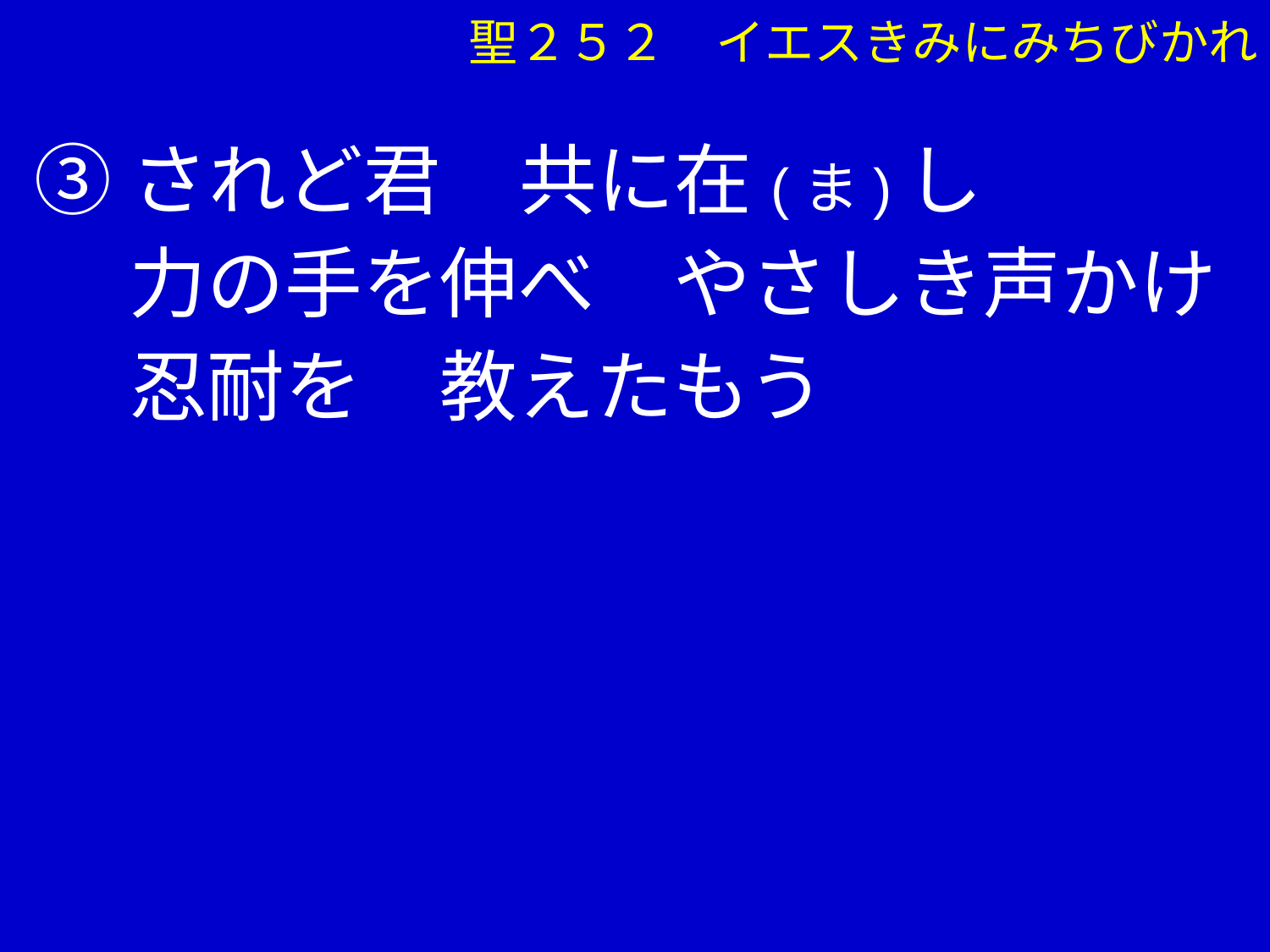

聖２５２　イエスきみにみちびかれ
③されど君　共に在(ま)し
　 力の手を伸べ　やさしき声かけ
　 忍耐を　教えたもう